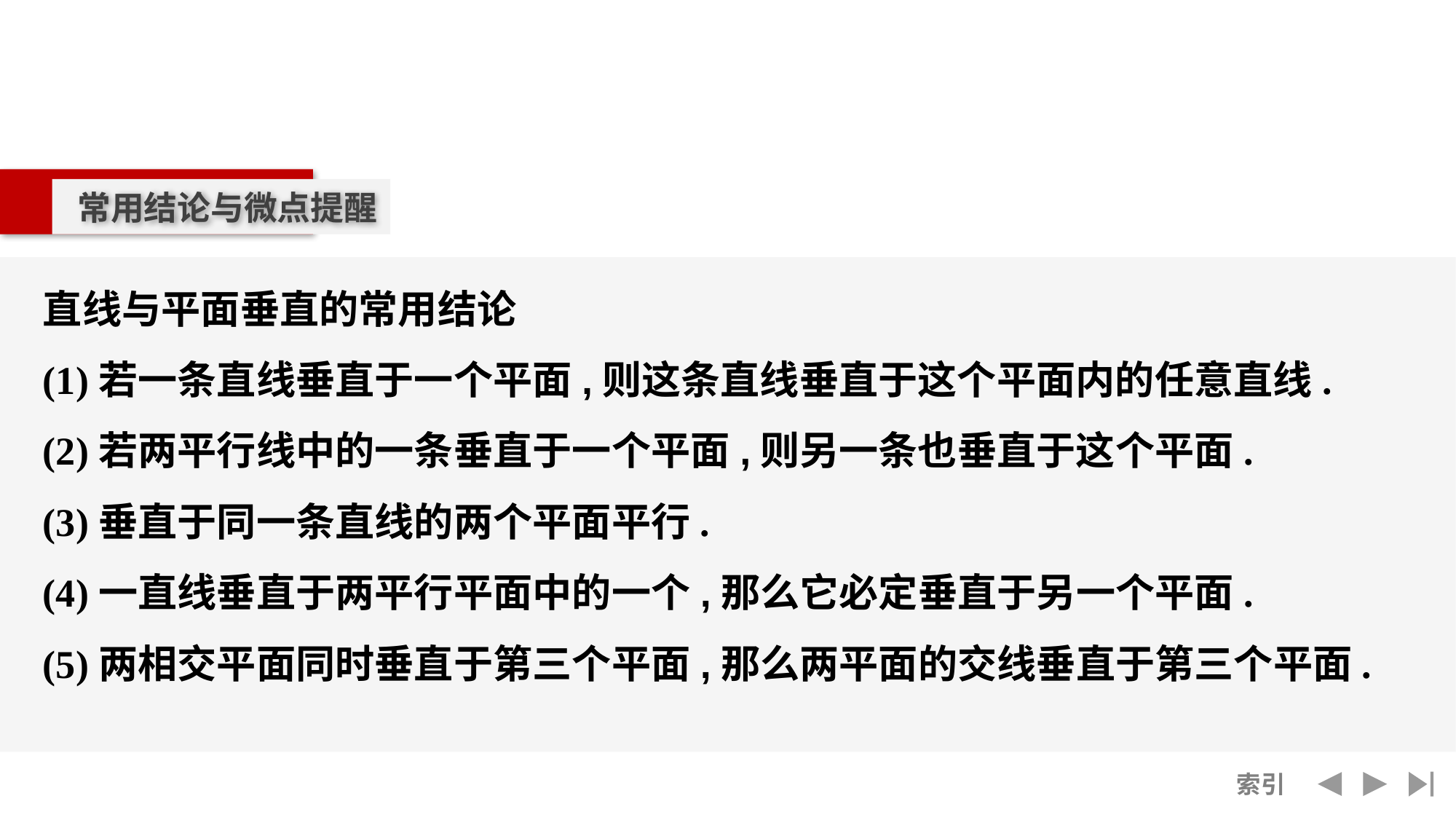

常用结论与微点提醒
直线与平面垂直的常用结论
(1)若一条直线垂直于一个平面,则这条直线垂直于这个平面内的任意直线.
(2)若两平行线中的一条垂直于一个平面,则另一条也垂直于这个平面.
(3)垂直于同一条直线的两个平面平行.
(4)一直线垂直于两平行平面中的一个,那么它必定垂直于另一个平面.
(5)两相交平面同时垂直于第三个平面,那么两平面的交线垂直于第三个平面.